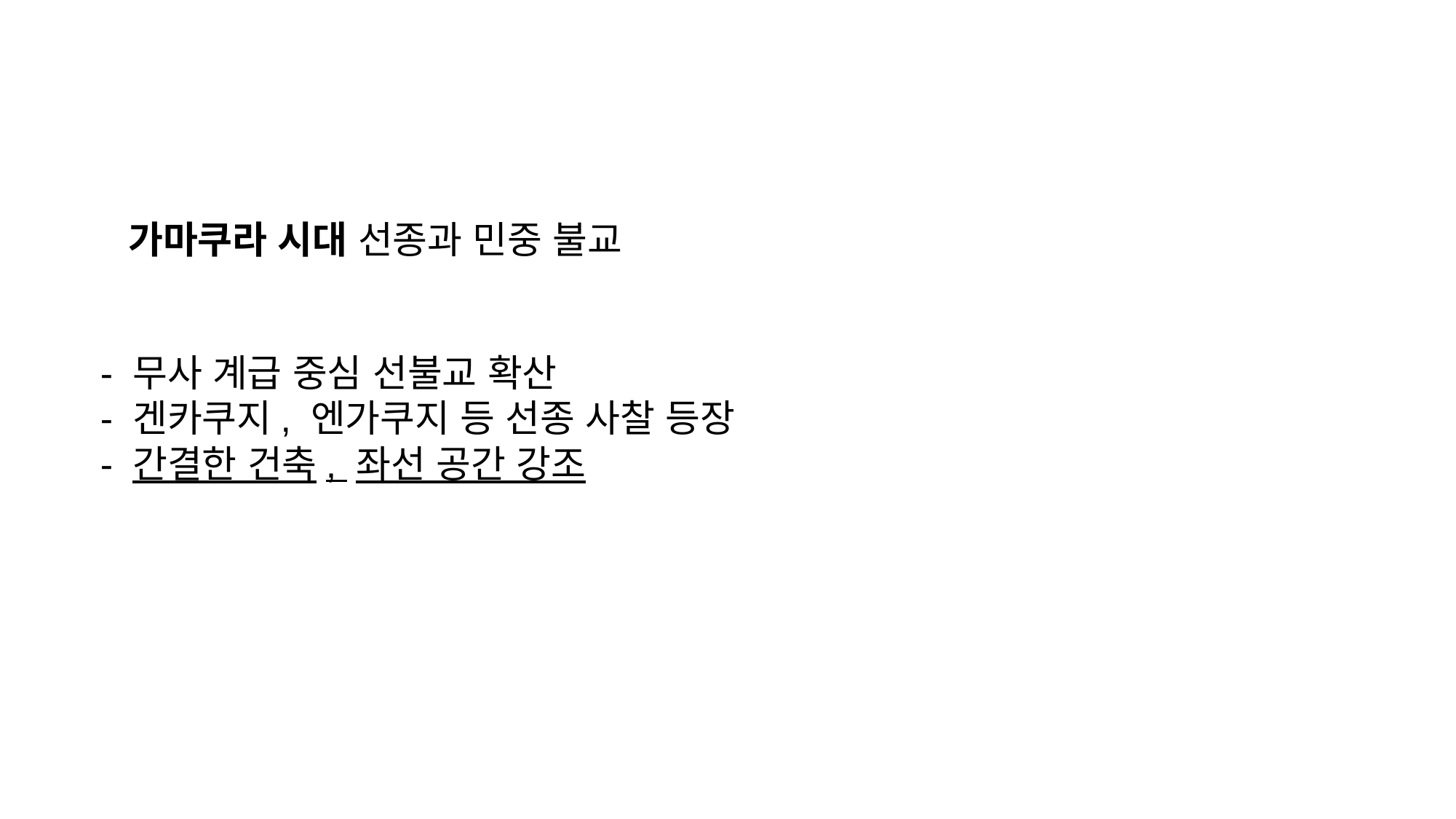

가마쿠라 시대 선종과 민중 불교
- 무사 계급 중심 선불교 확산
- 겐카쿠지, 엔가쿠지 등 선종 사찰 등장
- 간결한 건축, 좌선 공간 강조